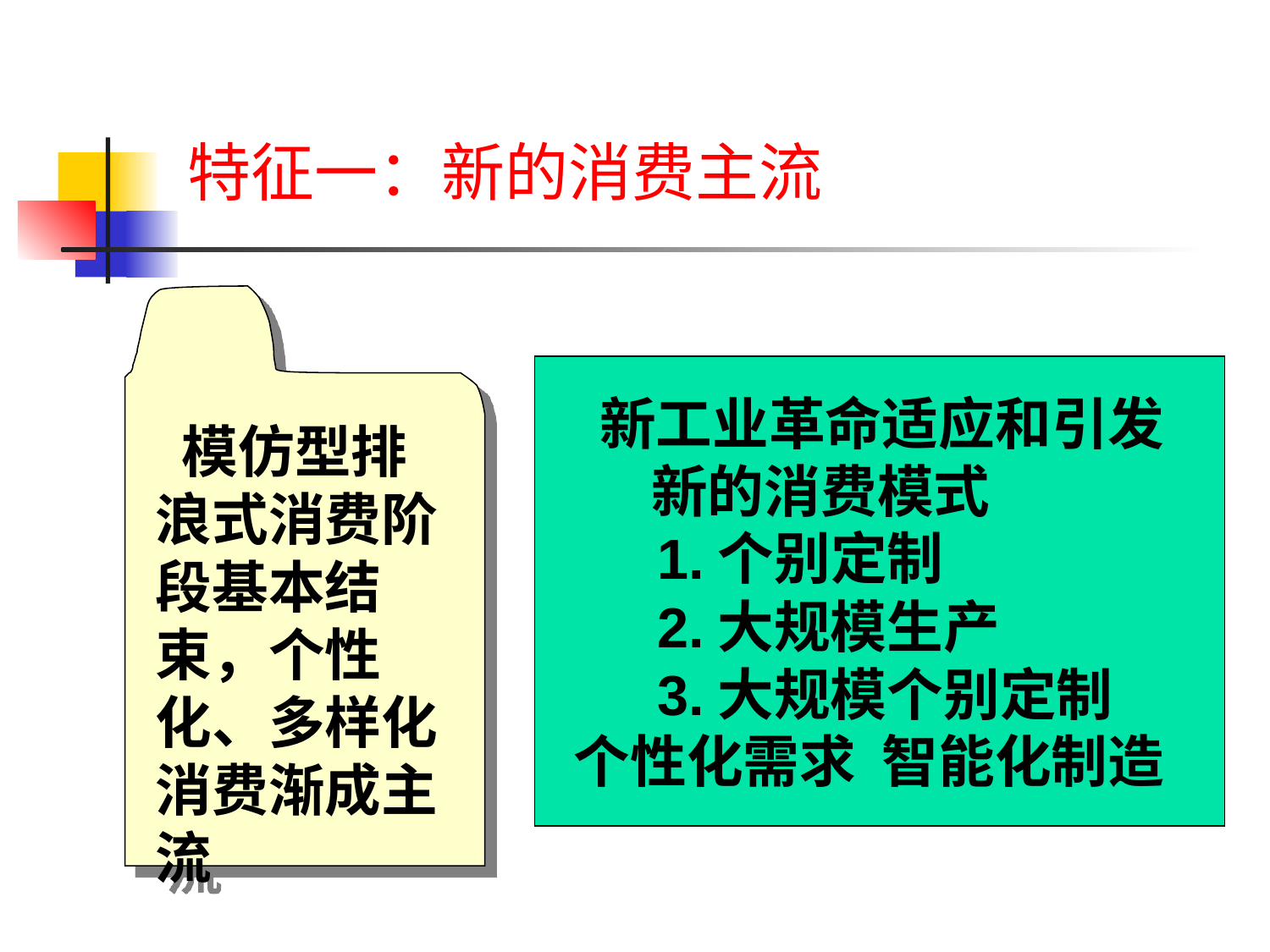

特征一：新的消费主流
 模仿型排浪式消费阶段基本结束，个性化、多样化消费渐成主流

   新工业革命适应和引发
       新的消费模式
       1.个别定制
       2.大规模生产
       3.大规模个别定制
 个性化需求  智能化制造